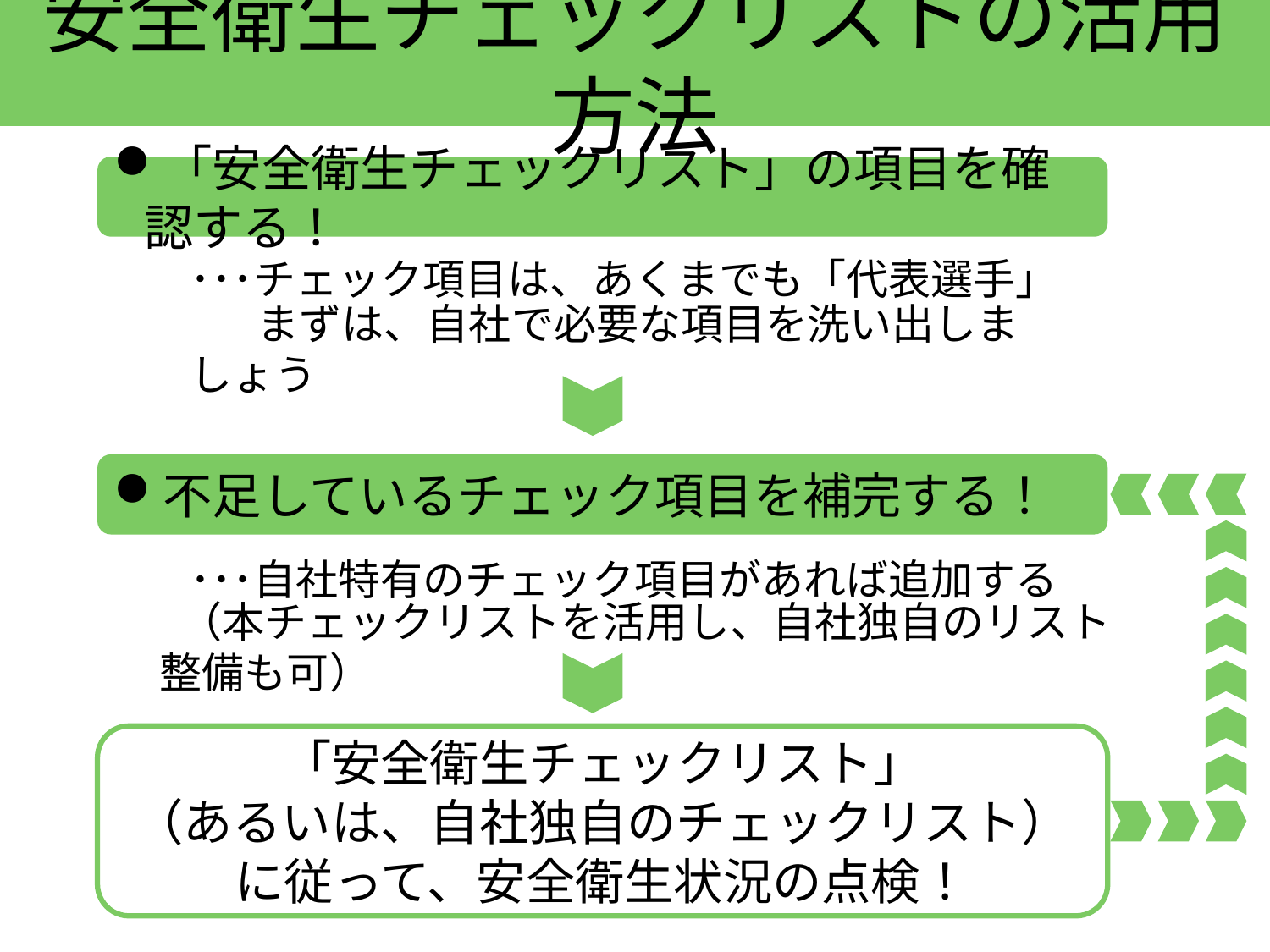

安全衛生チェックリストの活用方法
「安全衛生チェックリスト」の項目を確認する！
･･･チェック項目は、あくまでも「代表選手」
      まずは、自社で必要な項目を洗い出しましょう

不足しているチェック項目を補完する！

･･･自社特有のチェック項目があれば追加する
 （本チェックリストを活用し、自社独自のリスト整備も可）

「安全衛生チェックリスト」
（あるいは、自社独自のチェックリスト）
に従って、安全衛生状況の点検！